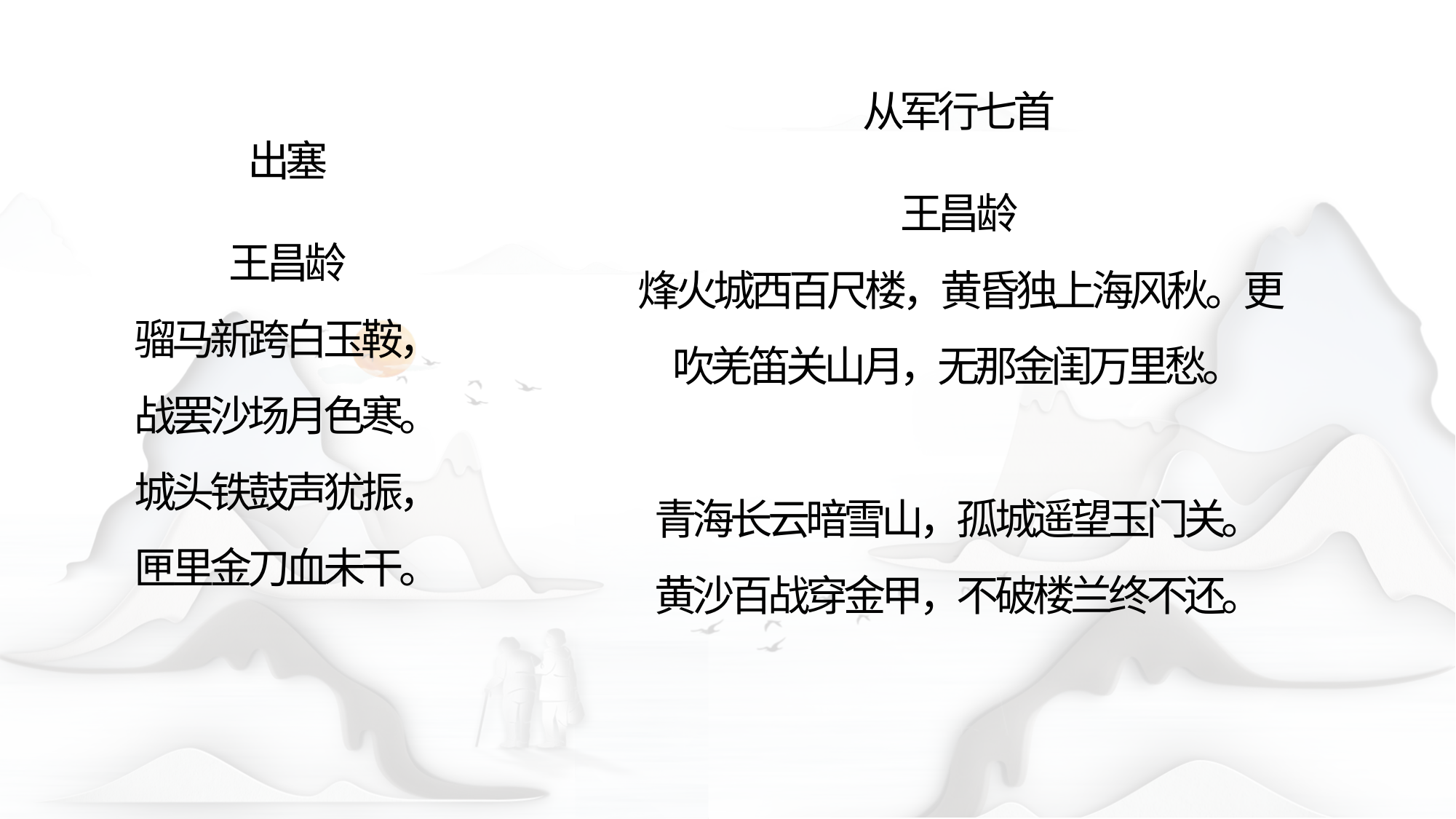

从军行七首

王昌龄
烽火城西百尺楼，黄昏独上海风秋。更吹羌笛关山月，无那金闺万里愁。

青海长云暗雪山，孤城遥望玉门关。
黄沙百战穿金甲，不破楼兰终不还。

出塞

王昌龄
骝马新跨白玉鞍，
战罢沙场月色寒。
城头铁鼓声犹振，
匣里金刀血未干。